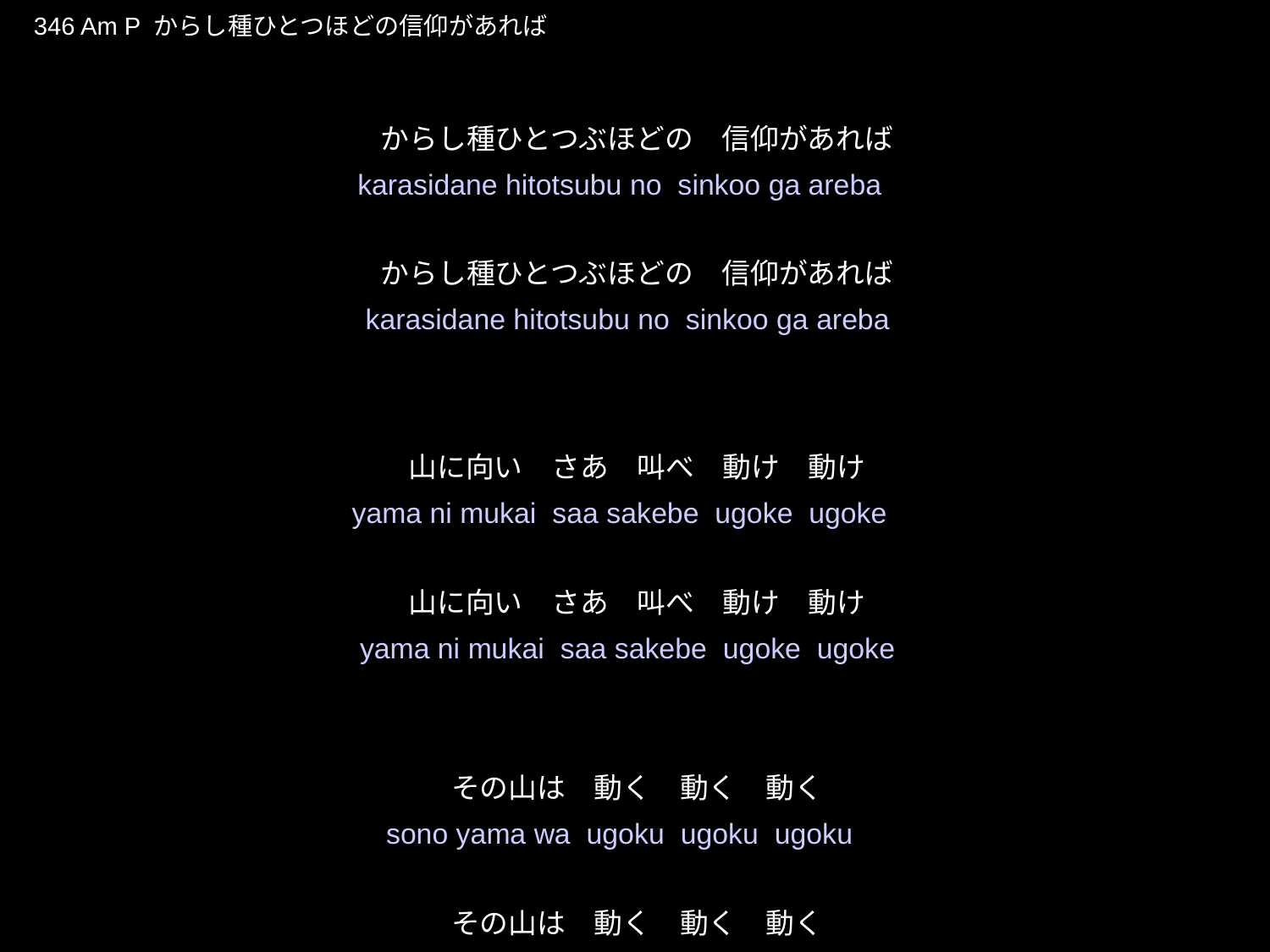

からしだねひとつぶほどのしんこうがあれば
★P
346 Am P からし種ひとつほどの信仰があれば
★５
からし種ひとつぶほどの　信仰があれば

からし種ひとつぶほどの　信仰があれば

山に向い　さあ　叫べ　動け　動け

山に向い　さあ　叫べ　動け　動け
その山は　動く　動く　動く

その山は　動く　動く　動く
karasidane hitotsubu no  sinkoo ga areba
karasidane hitotsubu no  sinkoo ga areba

yama ni mukai  saa sakebe  ugoke  ugoke

yama ni mukai  saa sakebe  ugoke  ugoke
sono yama wa  ugoku  ugoku  ugoku

sono yama wa  ugoku  ugoku  ugoku